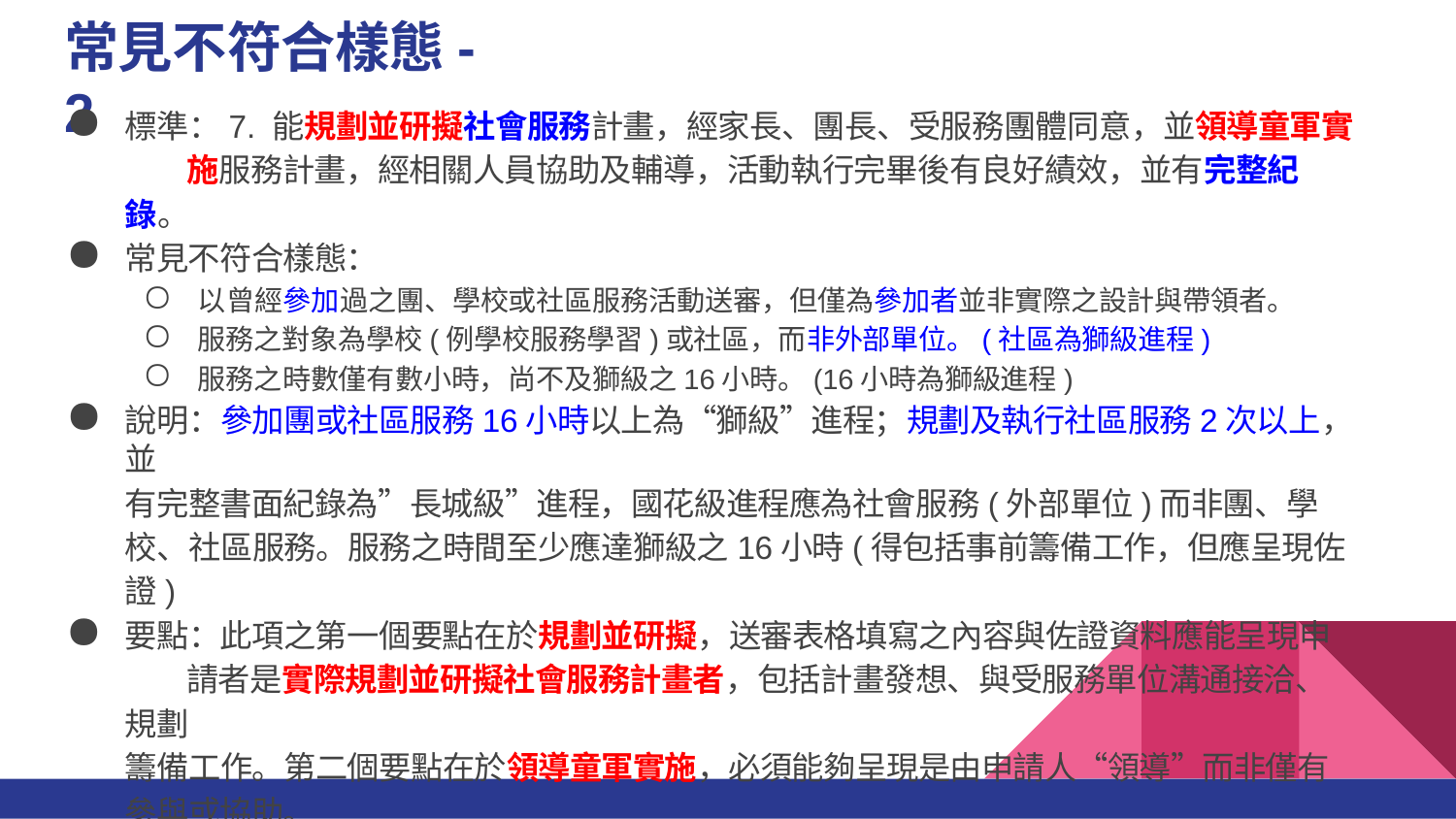

# 常見不符合樣態-2
標準：7. 能規劃並研擬社會服務計畫，經家長、團長、受服務團體同意，並領導童軍實	施服務計畫，經相關人員協助及輔導，活動執行完畢後有良好績效，並有完整紀錄。
常見不符合樣態：
以曾經參加過之團、學校或社區服務活動送審，但僅為參加者並非實際之設計與帶領者。
服務之對象為學校(例學校服務學習)或社區，而非外部單位。(社區為獅級進程)
服務之時數僅有數小時，尚不及獅級之16小時。(16小時為獅級進程)
說明：參加團或社區服務16小時以上為“獅級”進程；規劃及執行社區服務2次以上，並
有完整書面紀錄為”長城級”進程，國花級進程應為社會服務(外部單位)而非團、學校、社區服務。服務之時間至少應達獅級之16小時(得包括事前籌備工作，但應呈現佐證)
要點：此項之第一個要點在於規劃並研擬，送審表格填寫之內容與佐證資料應能呈現申	請者是實際規劃並研擬社會服務計畫者，包括計畫發想、與受服務單位溝通接洽、規劃
籌備工作。第二個要點在於領導童軍實施，必須能夠呈現是由申請人“領導”而非僅有參與或協助。